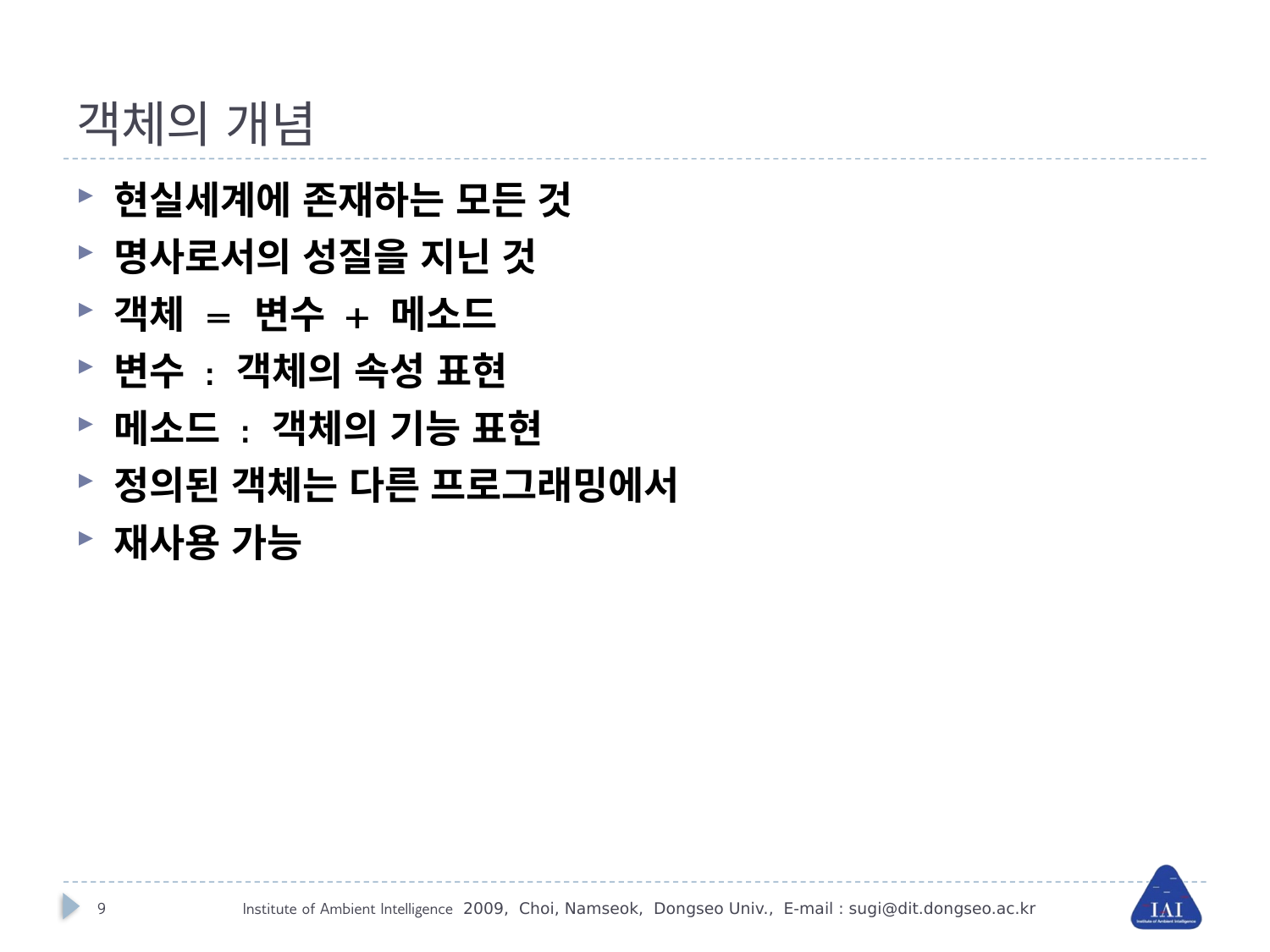

# 객체의 개념
현실세계에 존재하는 모든 것
명사로서의 성질을 지닌 것
객체 = 변수 + 메소드
변수 : 객체의 속성 표현
메소드 : 객체의 기능 표현
정의된 객체는 다른 프로그래밍에서
재사용 가능